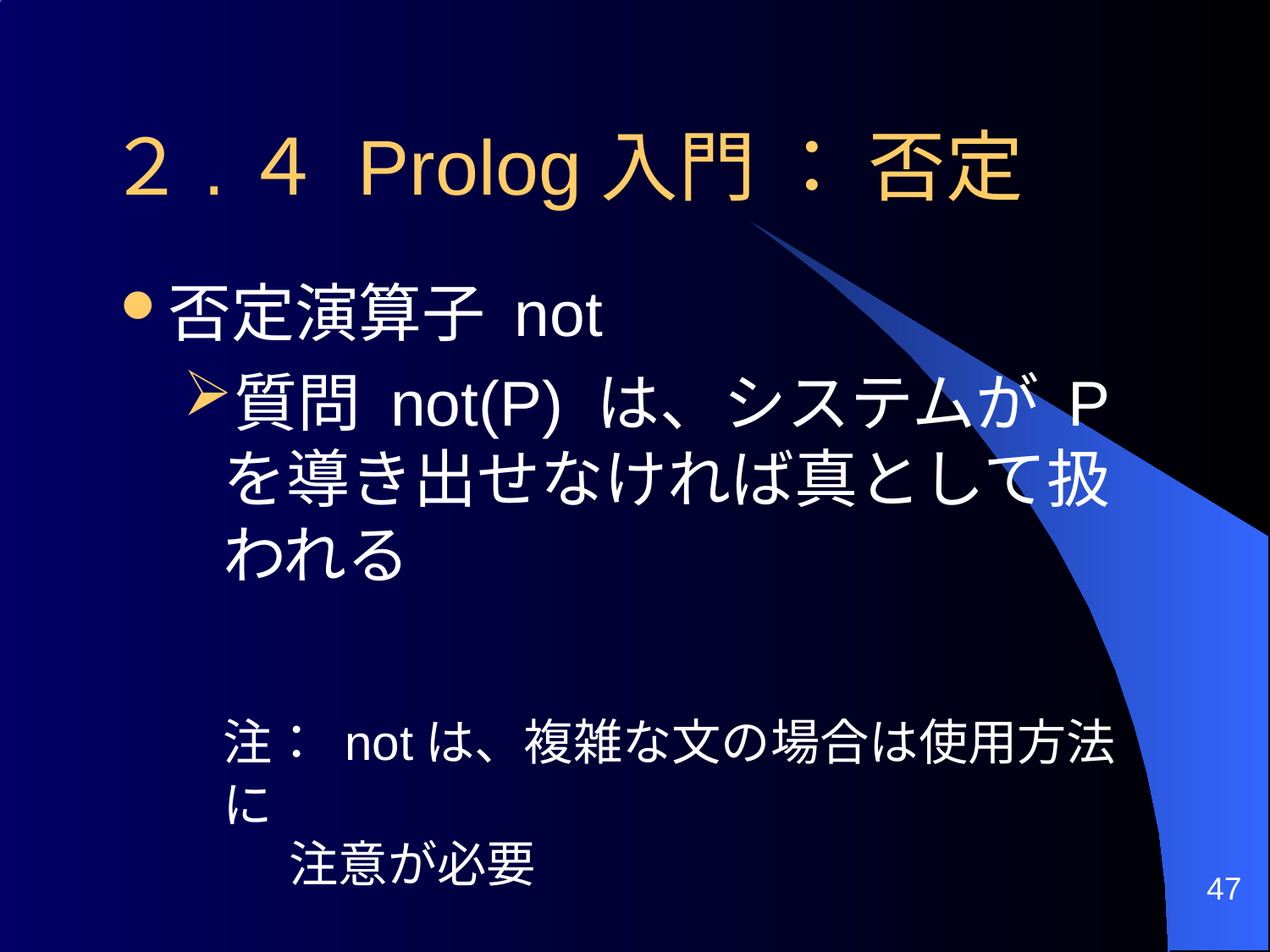

２.４ Prolog入門 ： 否定
否定演算子 not
質問 not(P) は、システムが Pを導き出せなければ真として扱われる

	注： notは、複雑な文の場合は使用方法に
      注意が必要
47